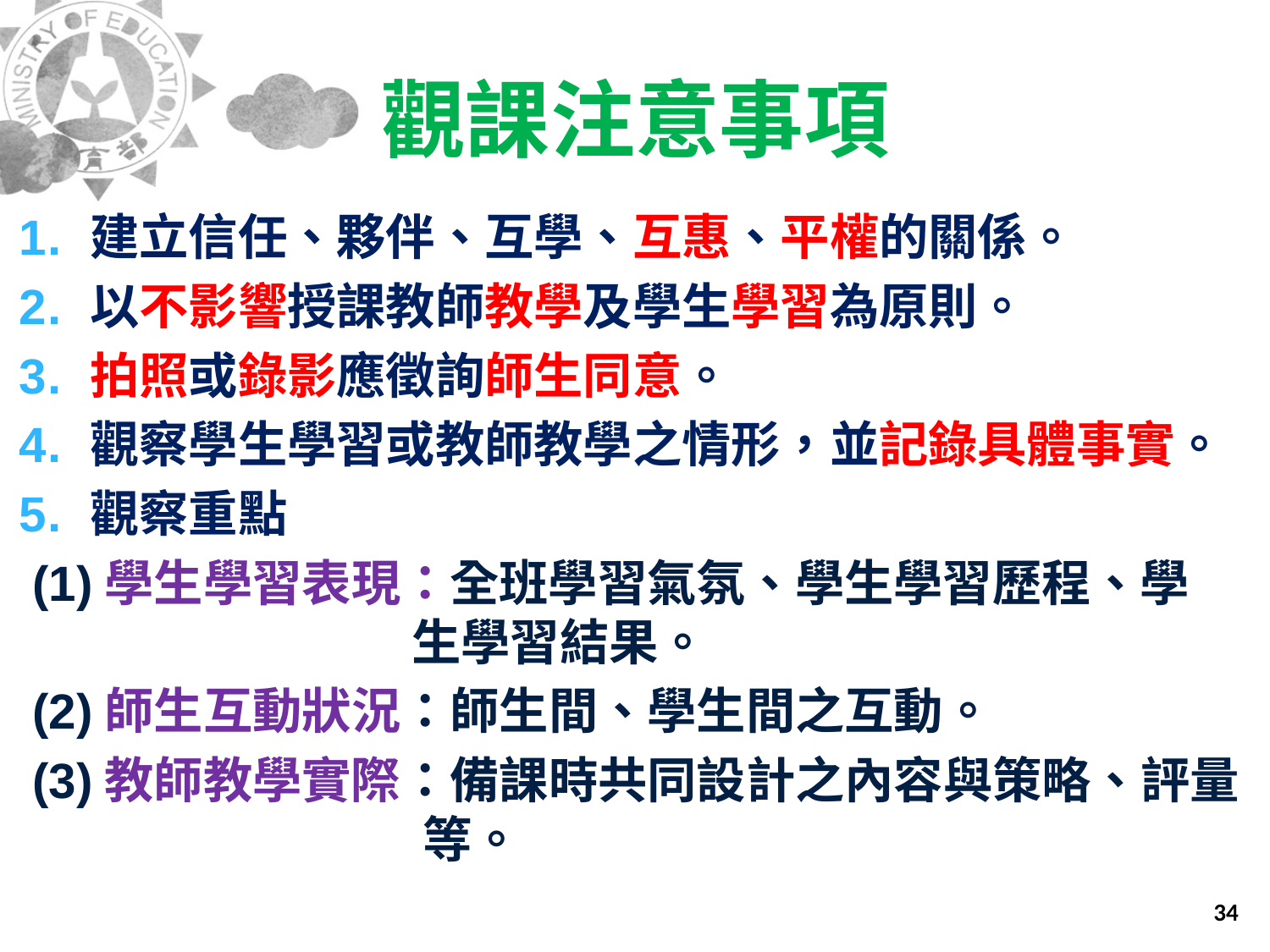

觀課注意事項
建立信任、夥伴、互學、互惠、平權的關係。
以不影響授課教師教學及學生學習為原則。
拍照或錄影應徵詢師生同意。
觀察學生學習或教師教學之情形，並記錄具體事實。
觀察重點
 (1)學生學習表現：全班學習氣氛、學生學習歷程、學
                                  生學習結果。
 (2)師生互動狀況：師生間、學生間之互動。
 (3)教師教學實際：備課時共同設計之內容與策略、評量
                                   等。

34